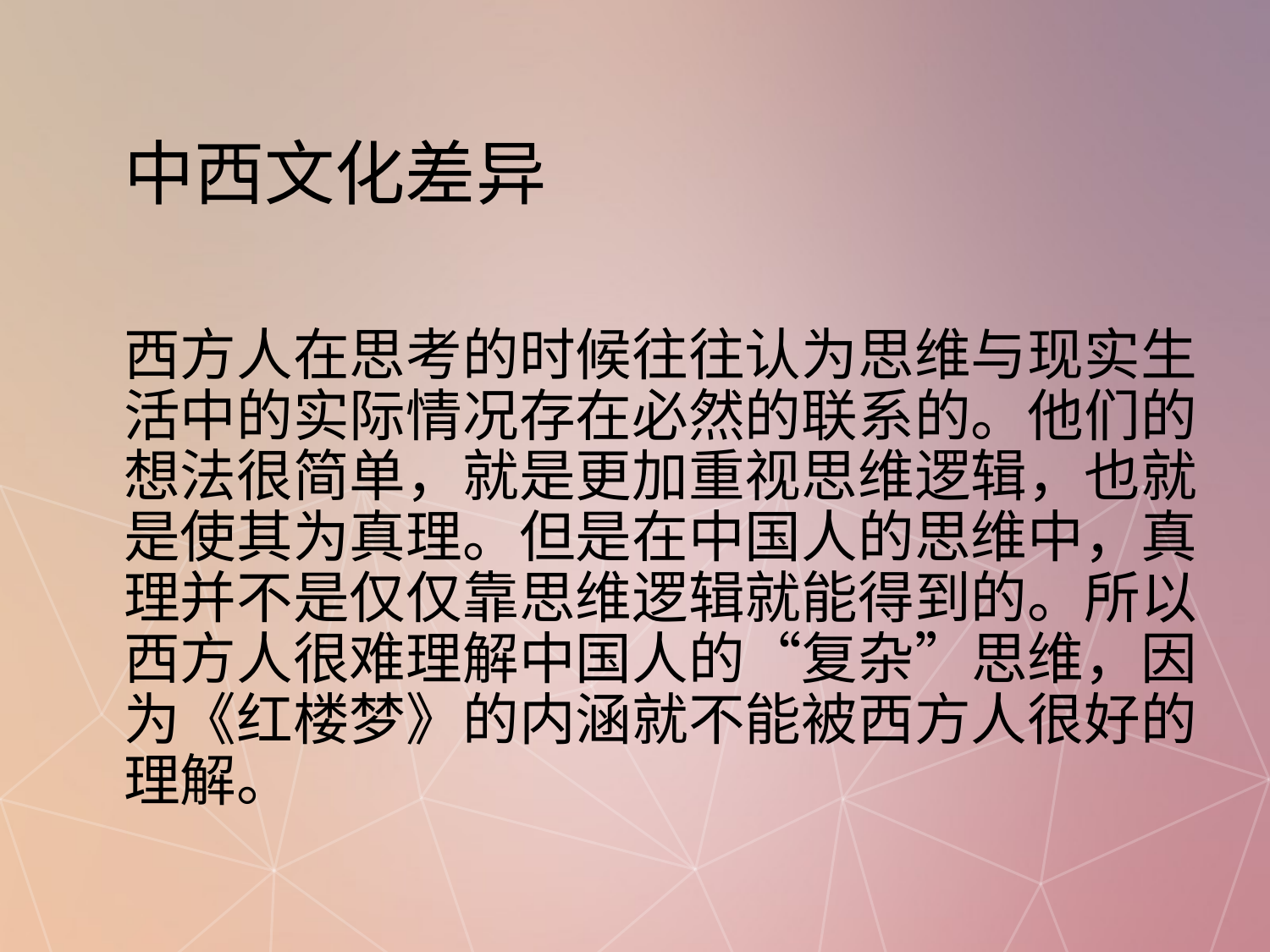

中西文化差异

西方人在思考的时候往往认为思维与现实生活中的实际情况存在必然的联系的。他们的想法很简单，就是更加重视思维逻辑，也就是使其为真理。但是在中国人的思维中，真理并不是仅仅靠思维逻辑就能得到的。所以西方人很难理解中国人的“复杂”思维，因为《红楼梦》的内涵就不能被西方人很好的理解。